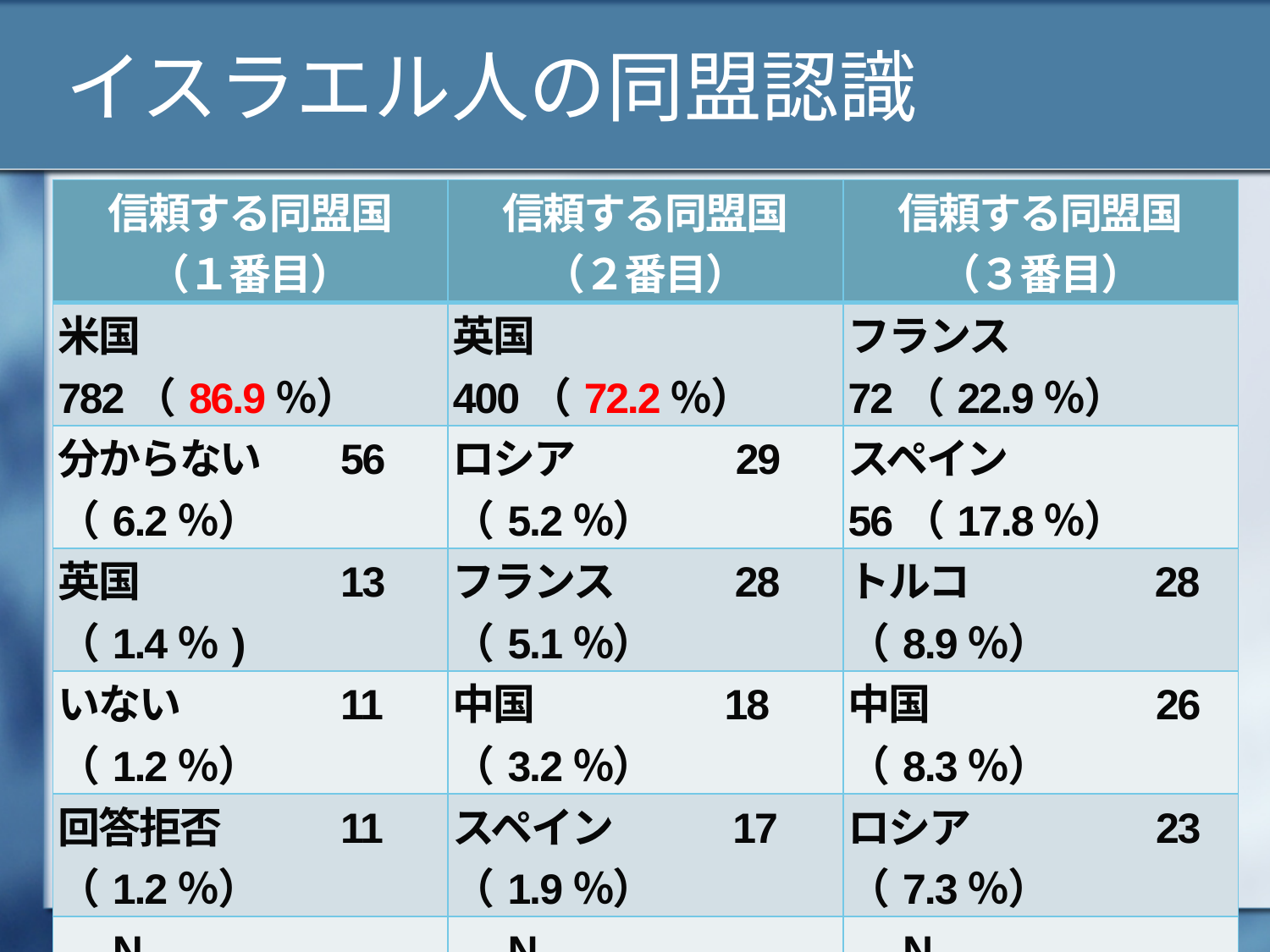

# イスラエル人の同盟認識
| 信頼する同盟国 （１番目） | 信頼する同盟国 （２番目） | 信頼する同盟国 （３番目） |
| --- | --- | --- |
| 米国　　　　 782（86.9％） | 英国　　　　 400（72.2％） | フランス　　　 72（22.9％） |
| 分からない　 56 （6.2％） | ロシア　　 　 29 （5.2％） | スペイン　　　 56（17.8％） |
| 英国　　　　 13 （1.4％) | フランス　 　 28 （5.1％） | トルコ　　　　 28 （8.9％） |
| いない　　　 11  （1.2％） | 中国　　 18 （3.2％） | 中国　　　　　 26 （8.3％） |
| 回答拒否　　 11 （1.2％） | スペイン　　 17 （1.9％） | ロシア　　　　 23 （7.3％） |
| N　　　　　 900 | N　　　　　 900 | N　　　　 　 900 |
| (注):数字は実数、( )内は有効回答に対する百分率。 |  |  |
| 出典: Pew Research Center (2007)の調査結果から著者作成. |  |  |